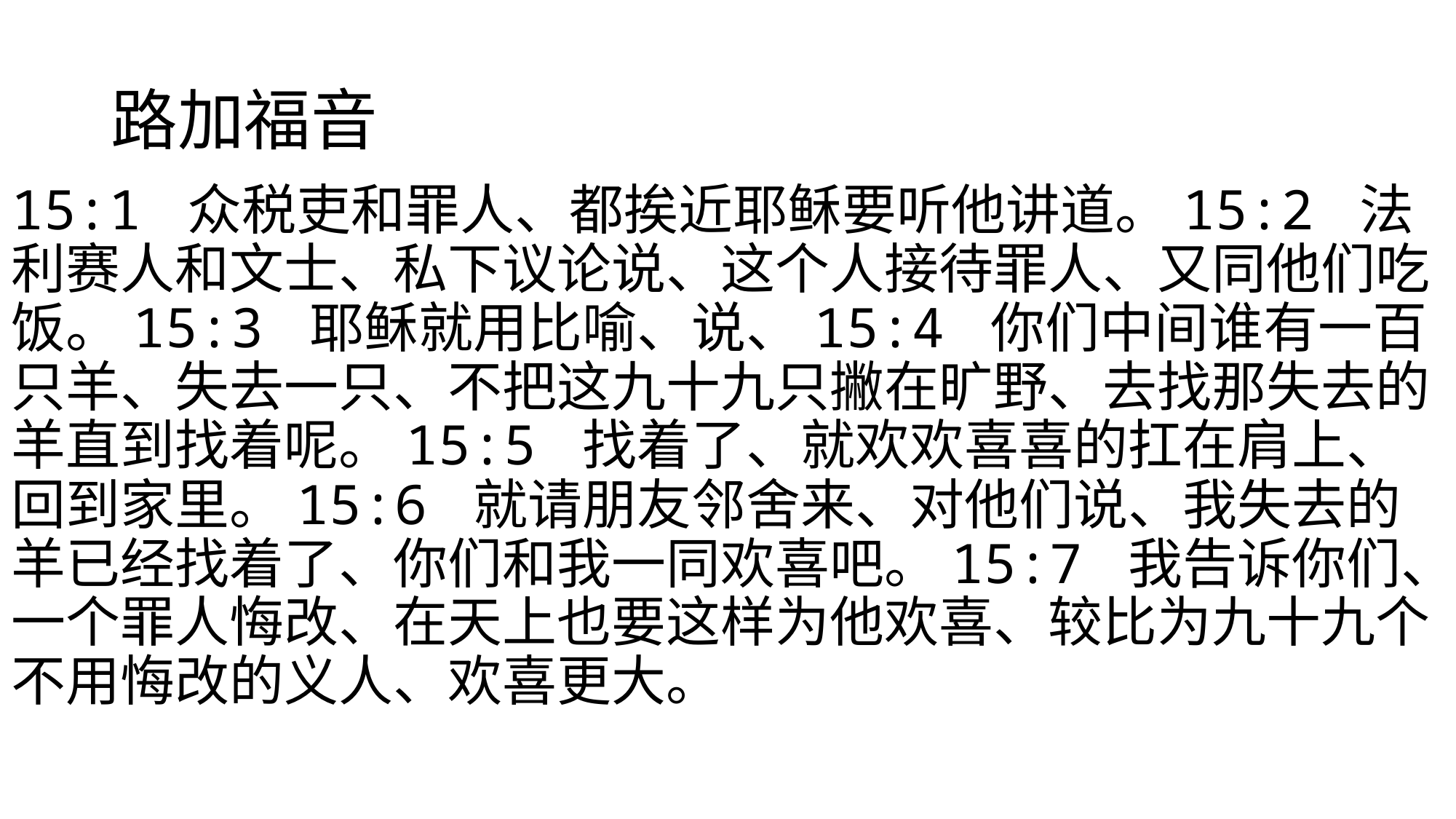

# 路加福音
15:1 众税吏和罪人、都挨近耶稣要听他讲道。15:2 法利赛人和文士、私下议论说、这个人接待罪人、又同他们吃饭。15:3 耶稣就用比喻、说、15:4 你们中间谁有一百只羊、失去一只、不把这九十九只撇在旷野、去找那失去的羊直到找着呢。15:5 找着了、就欢欢喜喜的扛在肩上、回到家里。15:6 就请朋友邻舍来、对他们说、我失去的羊已经找着了、你们和我一同欢喜吧。15:7 我告诉你们、一个罪人悔改、在天上也要这样为他欢喜、较比为九十九个不用悔改的义人、欢喜更大。